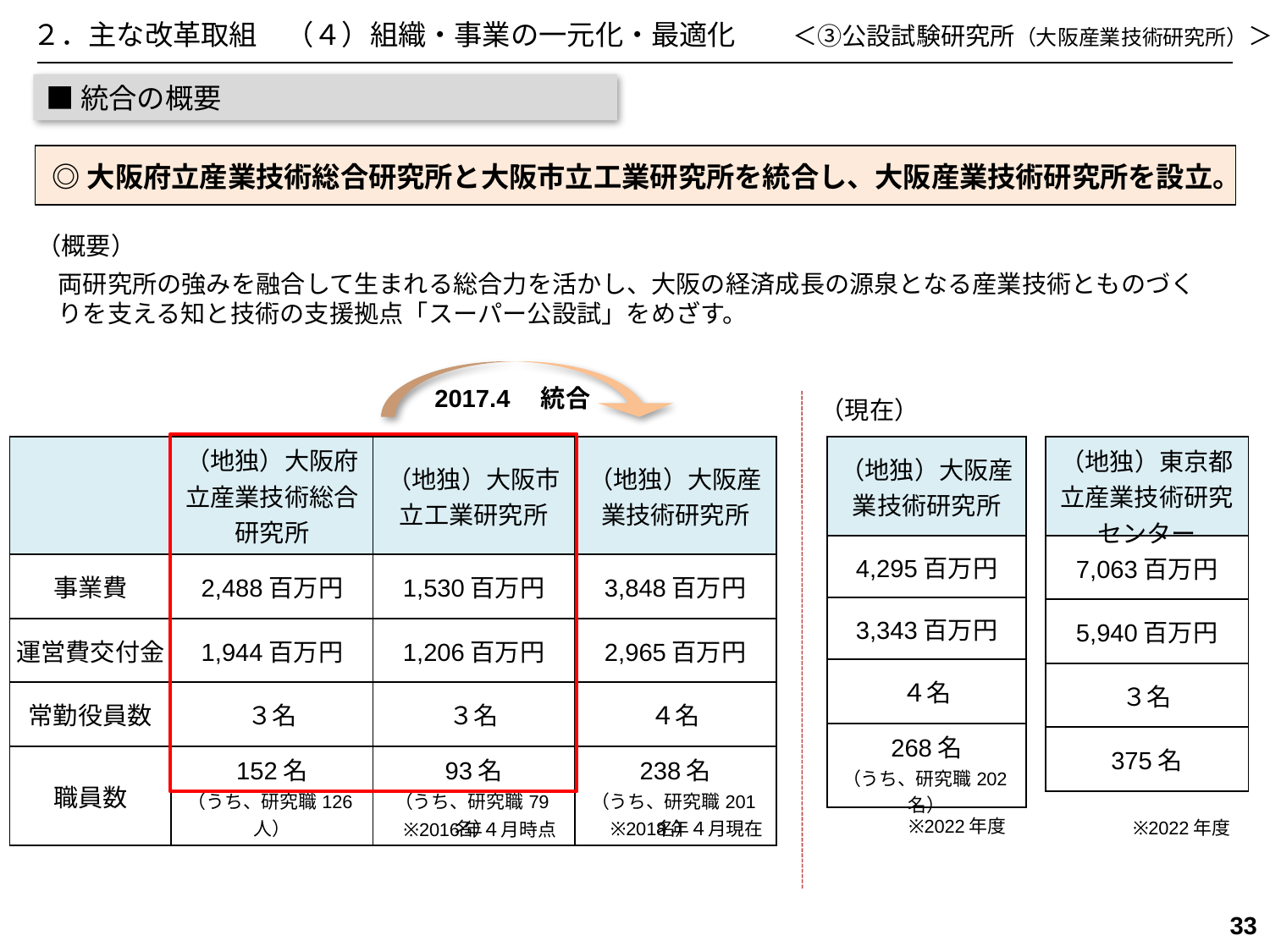

２．主な改革取組　（４）組織・事業の一元化・最適化　　＜③公設試験研究所（大阪産業技術研究所）＞
■統合の概要

◎大阪府立産業技術総合研究所と大阪市立工業研究所を統合し、大阪産業技術研究所を設立。
（概要）
両研究所の強みを融合して生まれる総合力を活かし、大阪の経済成長の源泉となる産業技術とものづくりを支える知と技術の支援拠点「スーパー公設試」をめざす。

2017.4　統合
（現在）

|  | （地独）大阪府立産業技術総合研究所 | （地独）大阪市立工業研究所 | （地独）大阪産業技術研究所 |
| --- | --- | --- | --- |
| 事業費 | 2,488百万円 | 1,530百万円 | 3,848百万円 |
| 運営費交付金 | 1,944百万円 | 1,206百万円 | 2,965百万円 |
| 常勤役員数 | ３名 | ３名 | ４名 |
| 職員数 | 152名 （うち、研究職126人） | 93名 （うち、研究職79名） | 238名 （うち、研究職201名） |
| （地独）大阪産業技術研究所 |
| --- |
| 4,295百万円 |
| 3,343百万円 |
| ４名 |
| 268名 （うち、研究職202名） |
| （地独）東京都立産業技術研究 センター |
| --- |
| 7,063百万円 |
| 5,940百万円 |
| ３名 |
| 375名 |
※2022年度
※2022年度
※2018年４月現在
※2016年４月時点
33